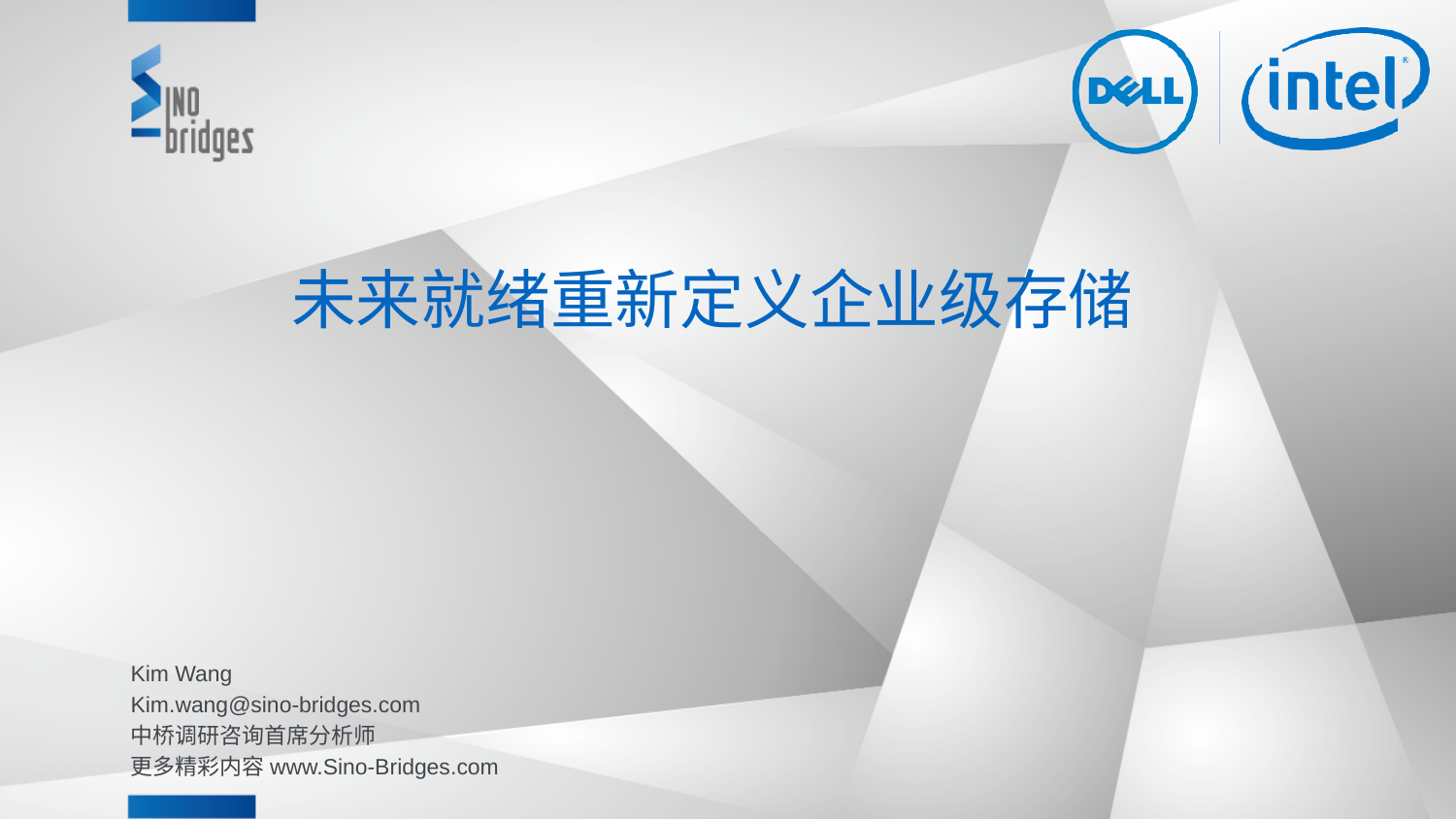

# 未来就绪重新定义企业级存储
Kim Wang
Kim.wang@sino-bridges.com
中桥调研咨询首席分析师
更多精彩内容www.Sino-Bridges.com